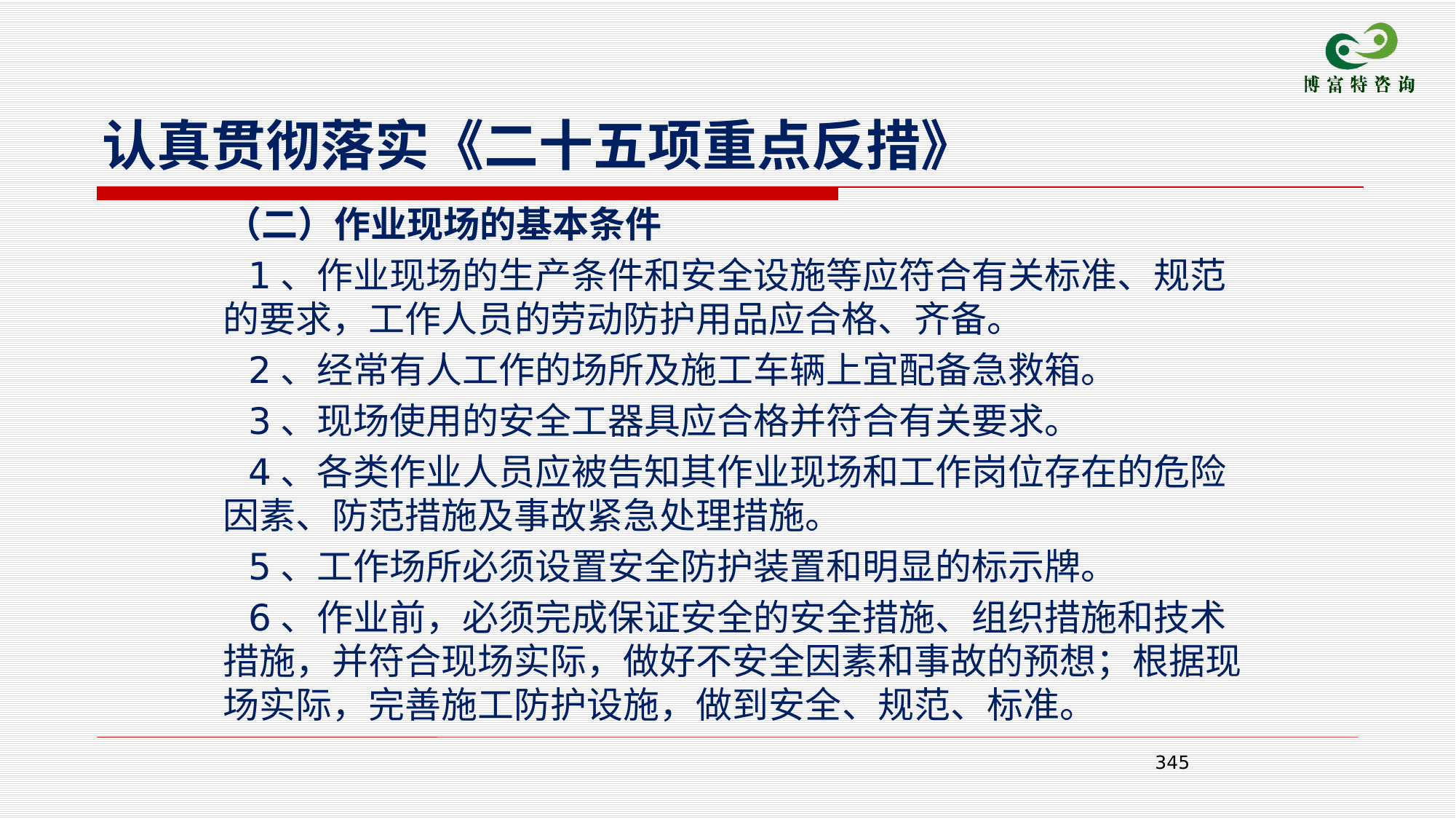

认真贯彻落实《二十五项重点反措》
      （二）作业现场的基本条件
       1、作业现场的生产条件和安全设施等应符合有关标准、规范的要求，工作人员的劳动防护用品应合格、齐备。
       2、经常有人工作的场所及施工车辆上宜配备急救箱。
       3、现场使用的安全工器具应合格并符合有关要求。
       4、各类作业人员应被告知其作业现场和工作岗位存在的危险因素、防范措施及事故紧急处理措施。
       5、工作场所必须设置安全防护装置和明显的标示牌。
       6、作业前，必须完成保证安全的安全措施、组织措施和技术措施，并符合现场实际，做好不安全因素和事故的预想；根据现场实际，完善施工防护设施，做到安全、规范、标准。

345